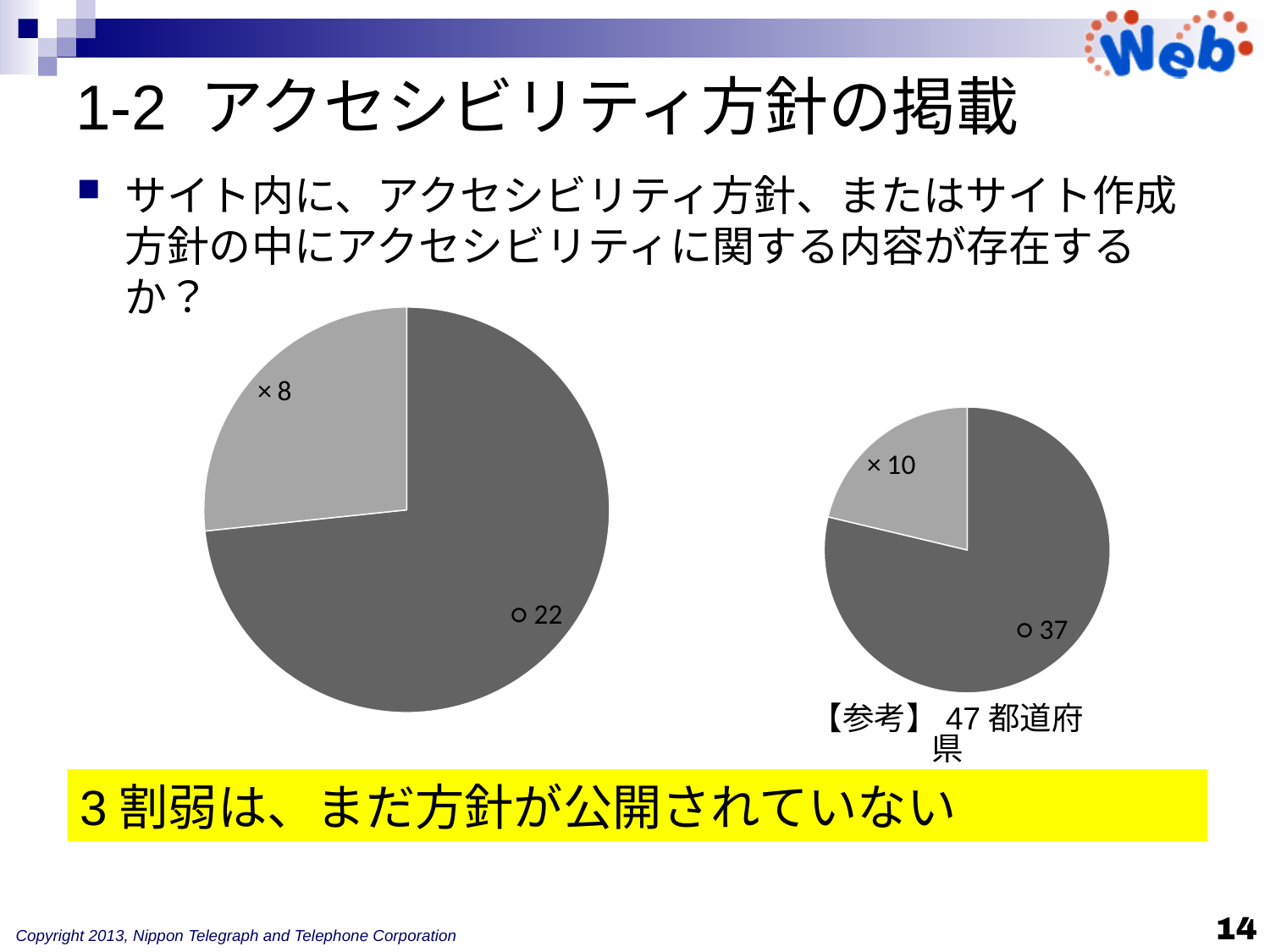

# 1-2 アクセシビリティ方針の掲載
サイト内に、アクセシビリティ方針、またはサイト作成方針の中にアクセシビリティに関する内容が存在するか？

### Chart

| Category |  |
|---|---|
| ○ | 22.0 |
| × | 8.0 |

### Chart

| Category |  |
|---|---|
| ○ | 37.0 |
| × | 10.0 |
【参考】47都道府県
3割弱は、まだ方針が公開されていない
14